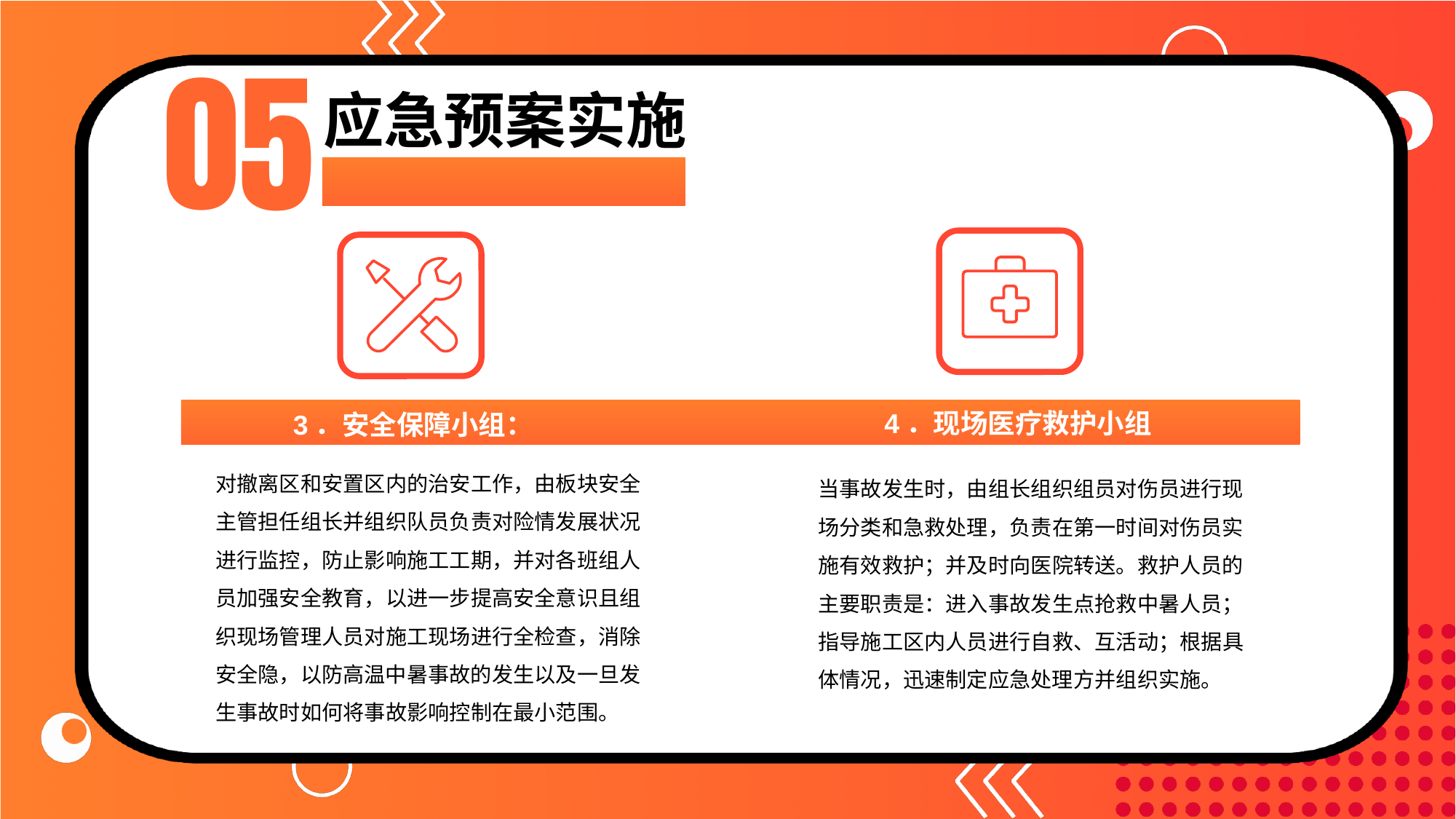

05
应急预案实施

4．现场医疗救护小组
3．安全保障小组：
对撤离区和安置区内的治安工作，由板块安全主管担任组长并组织队员负责对险情发展状况进行监控，防止影响施工工期，并对各班组人员加强安全教育，以进一步提高安全意识且组织现场管理人员对施工现场进行全检查，消除安全隐，以防高温中暑事故的发生以及一旦发生事故时如何将事故影响控制在最小范围。
当事故发生时，由组长组织组员对伤员进行现场分类和急救处理，负责在第一时间对伤员实施有效救护；并及时向医院转送。救护人员的主要职责是：进入事故发生点抢救中暑人员；指导施工区内人员进行自救、互活动；根据具体情况，迅速制定应急处理方并组织实施。